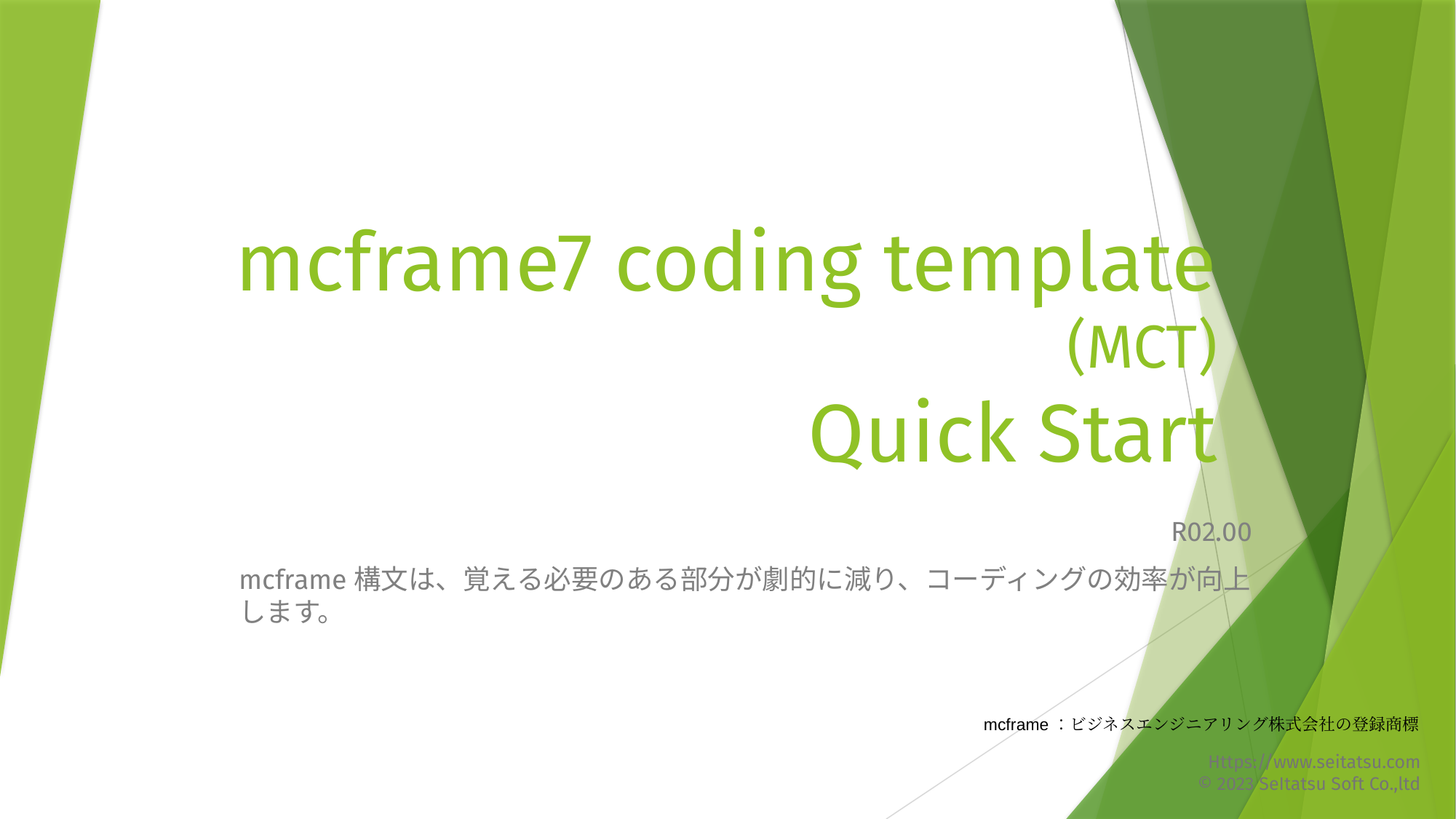

# mcframe7 coding template (MCT) Quick Start
R02.00
mcframe構文は、覚える必要のある部分が劇的に減り、コーディングの効率が向上します。
mcframe：ビジネスエンジニアリング株式会社の登録商標

Https://www.seitatsu.com
© 2023 SeItatsu Soft Co.,ltd